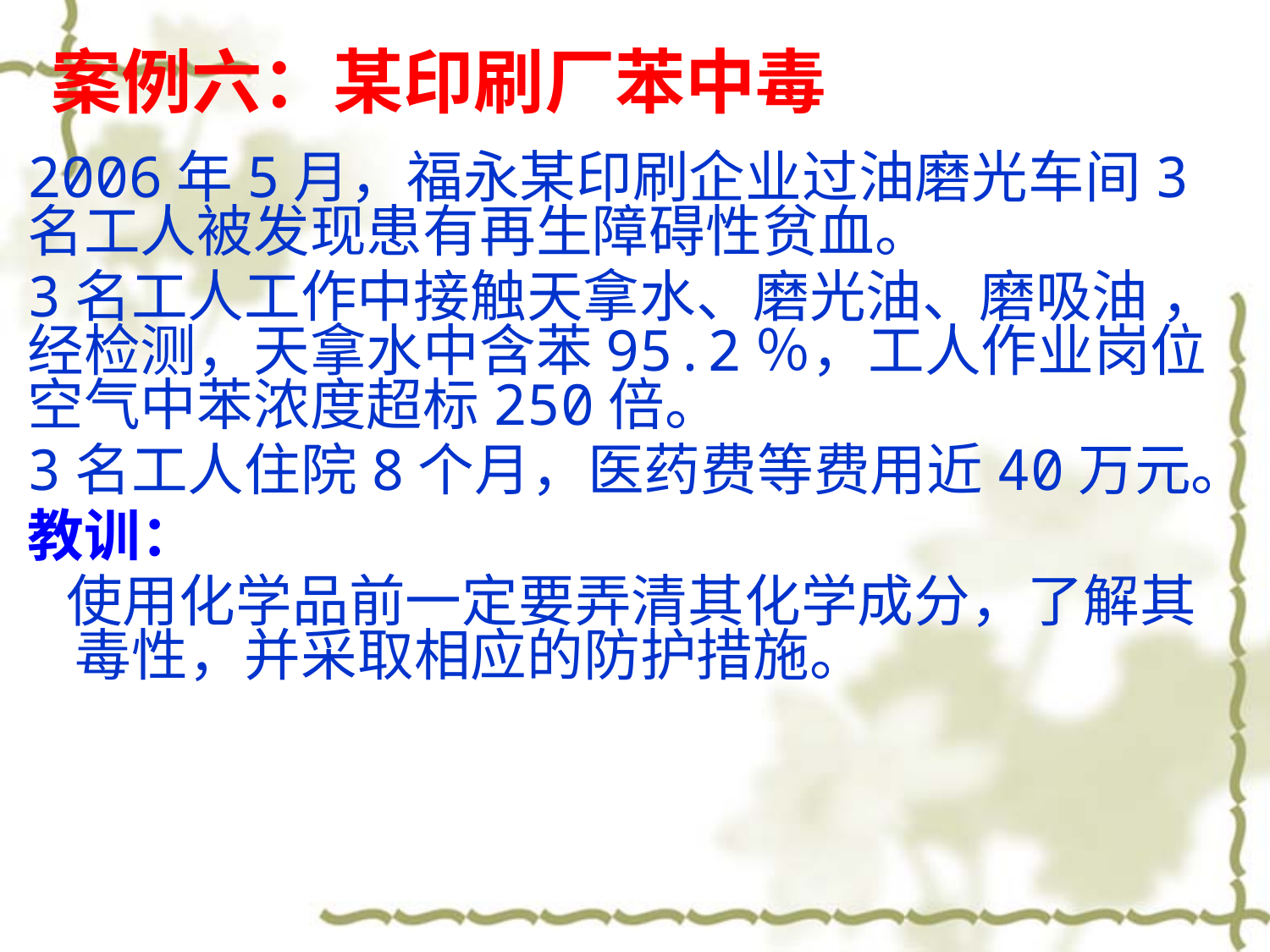

# 案例六：某印刷厂苯中毒
2006年5月，福永某印刷企业过油磨光车间3名工人被发现患有再生障碍性贫血。
3名工人工作中接触天拿水、磨光油、磨吸油 ，经检测，天拿水中含苯95.2％，工人作业岗位空气中苯浓度超标250倍。
3名工人住院8个月，医药费等费用近40万元。
教训：
  使用化学品前一定要弄清其化学成分，了解其毒性，并采取相应的防护措施。